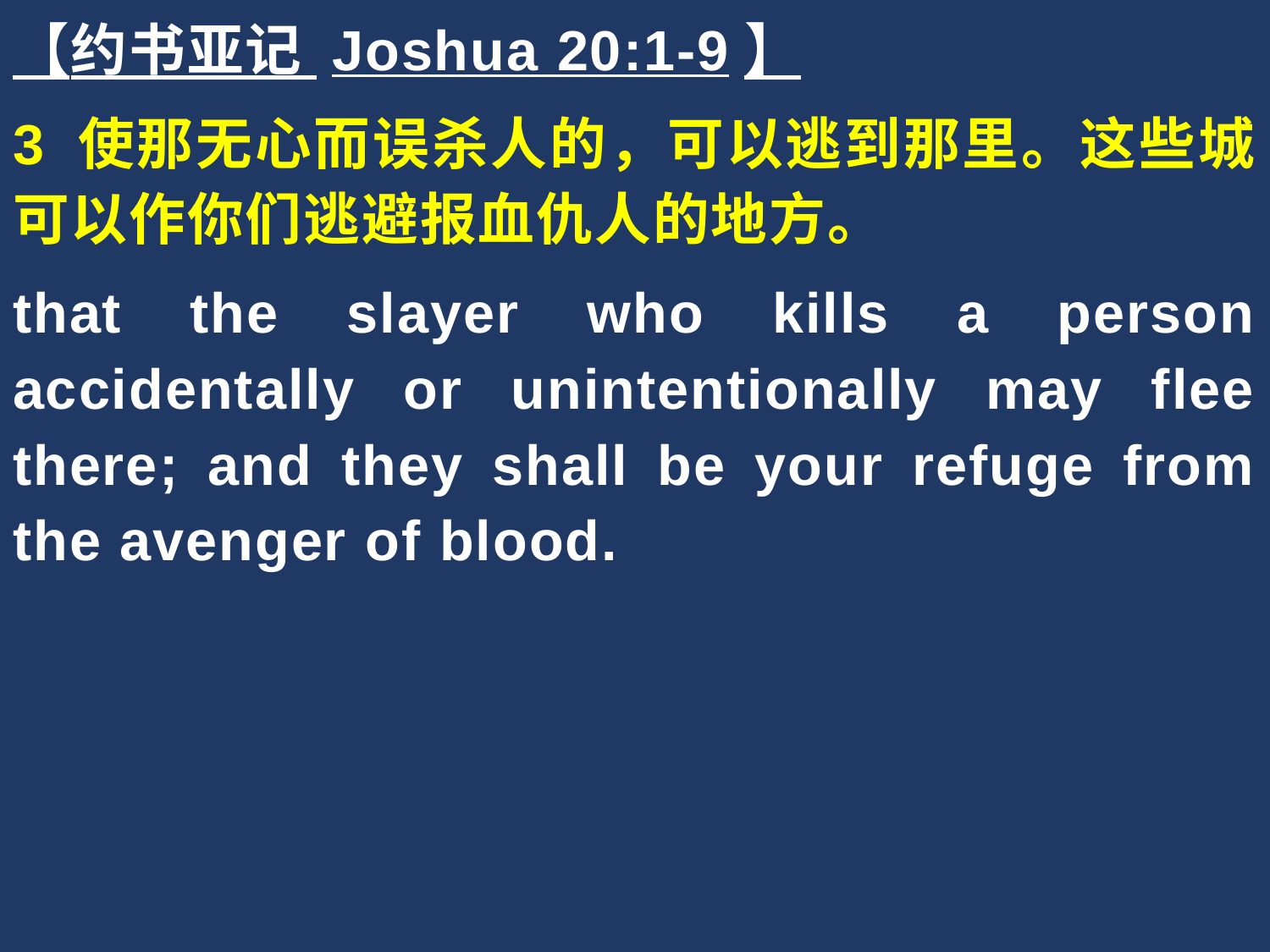

【约书亚记 Joshua 20:1-9】
3 使那无心而误杀人的，可以逃到那里。这些城可以作你们逃避报血仇人的地方。
that the slayer who kills a person accidentally or unintentionally may flee there; and they shall be your refuge from the avenger of blood.